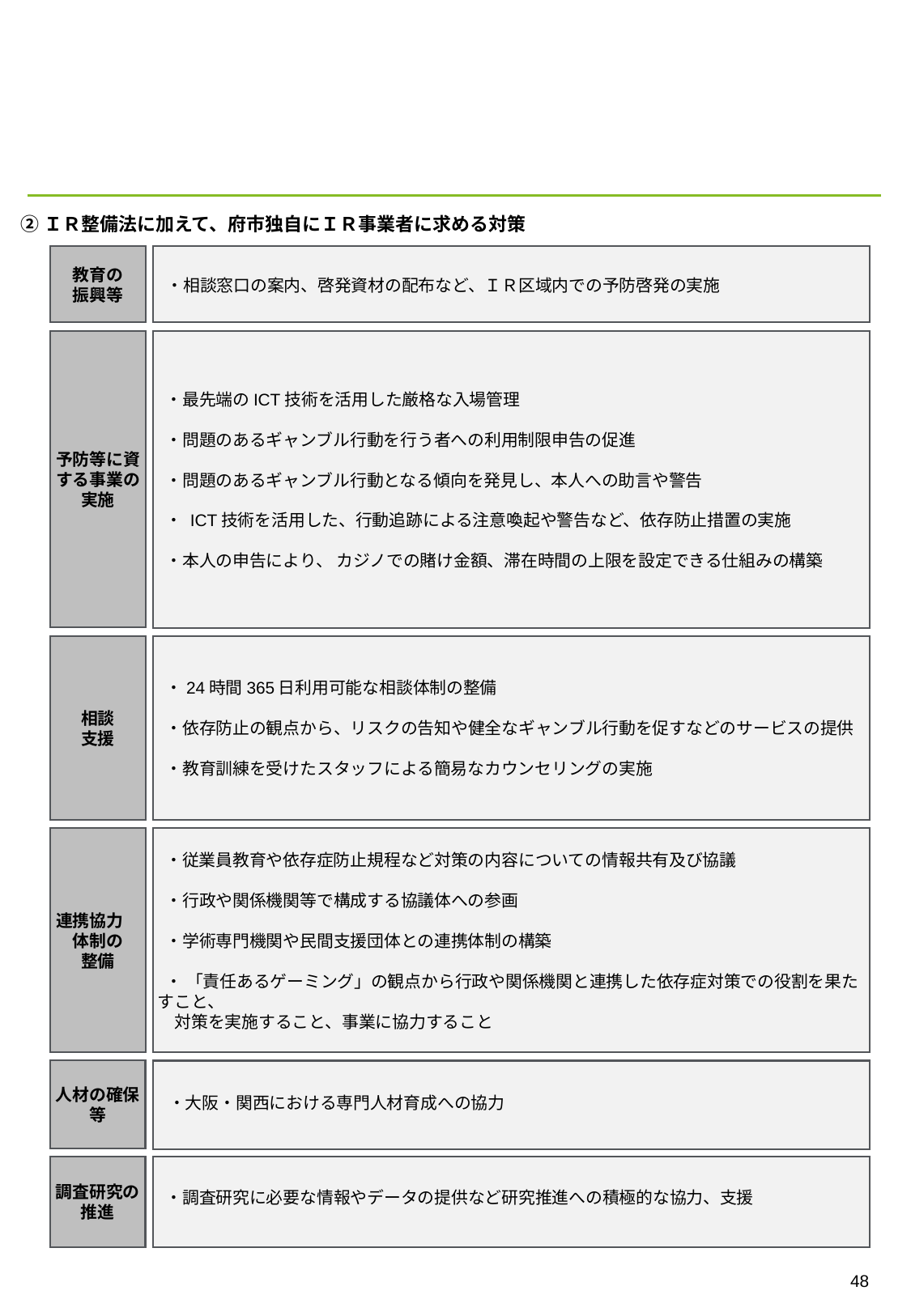

#
②ＩＲ整備法に加えて、府市独自にＩＲ事業者に求める対策
教育の
振興等
 ・相談窓口の案内、啓発資材の配布など、ＩＲ区域内での予防啓発の実施
予防等に資する事業の実施
 ・最先端のICT技術を活用した厳格な入場管理

 ・問題のあるギャンブル行動を行う者への利用制限申告の促進

 ・問題のあるギャンブル行動となる傾向を発見し、本人への助言や警告

 ・ ICT技術を活用した、行動追跡による注意喚起や警告など、依存防止措置の実施

 ・本人の申告により、 カジノでの賭け金額、滞在時間の上限を設定できる仕組みの構築
相談
支援
 ・24時間365日利用可能な相談体制の整備

 ・依存防止の観点から、リスクの告知や健全なギャンブル行動を促すなどのサービスの提供

 ・教育訓練を受けたスタッフによる簡易なカウンセリングの実施
連携協力　体制の
整備
 ・従業員教育や依存症防止規程など対策の内容についての情報共有及び協議

 ・行政や関係機関等で構成する協議体への参画

 ・学術専門機関や民間支援団体との連携体制の構築

 ・ 「責任あるゲーミング」の観点から行政や関係機関と連携した依存症対策での役割を果たすこと、
　対策を実施すること、事業に協力すること
人材の確保等
 ・大阪・関西における専門人材育成への協力

調査研究の推進
 ・調査研究に必要な情報やデータの提供など研究推進への積極的な協力、支援

48